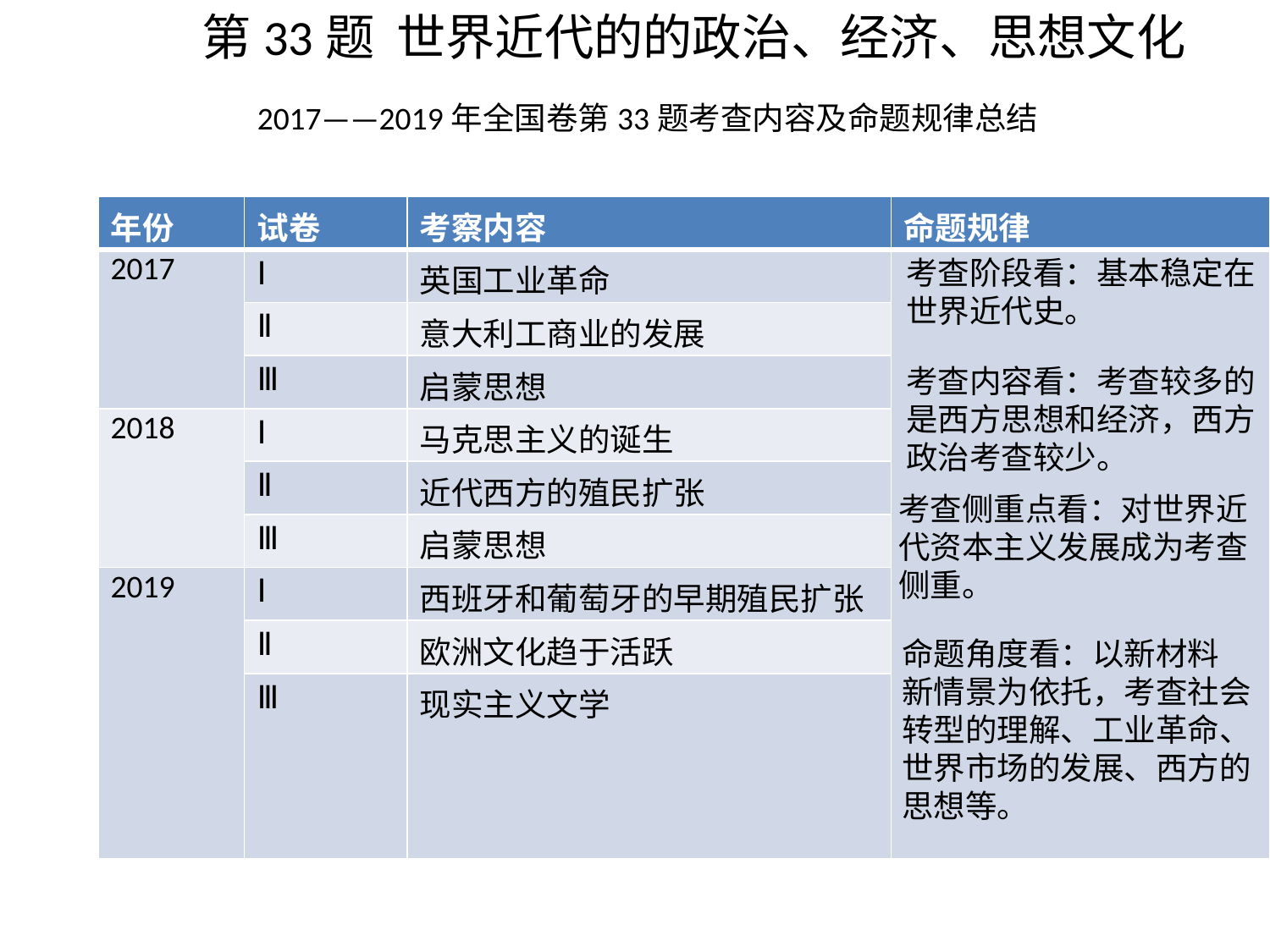

第33题  世界近代的的政治、经济、思想文化
2017——2019年全国卷第33题考查内容及命题规律总结
| 年份 | 试卷 | 考察内容 | 命题规律 |
| --- | --- | --- | --- |
| 2017 | Ⅰ | 英国工业革命 |  |
|  | Ⅱ | 意大利工商业的发展 |  |
|  | Ⅲ | 启蒙思想 |  |
| 2018 | Ⅰ | 马克思主义的诞生 |  |
|  | Ⅱ | 近代西方的殖民扩张 |  |
|  | Ⅲ | 启蒙思想 |  |
| 2019 | Ⅰ | 西班牙和葡萄牙的早期殖民扩张 |  |
|  | Ⅱ | 欧洲文化趋于活跃 |  |
|  | Ⅲ | 现实主义文学 |  |
考查阶段看：基本稳定在世界近代史。
考查内容看：考查较多的是西方思想和经济，西方政治考查较少。
考查侧重点看：对世界近代资本主义发展成为考查侧重。
命题角度看：以新材料
新情景为依托，考查社会转型的理解、工业革命、世界市场的发展、西方的思想等。